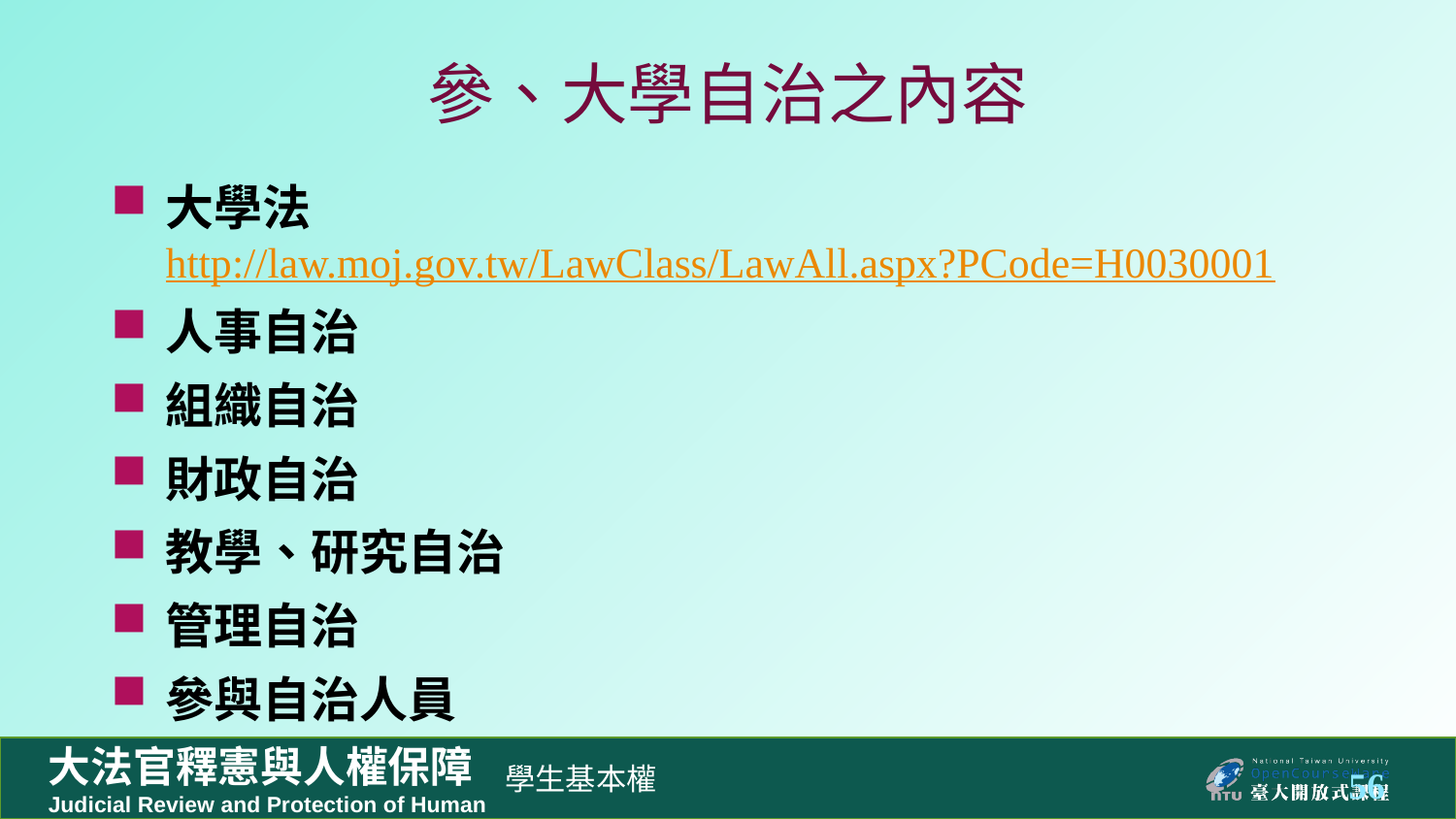

# 參、大學自治之內容
大學法http://law.moj.gov.tw/LawClass/LawAll.aspx?PCode=H0030001
人事自治
組織自治
財政自治
教學、研究自治
管理自治
參與自治人員